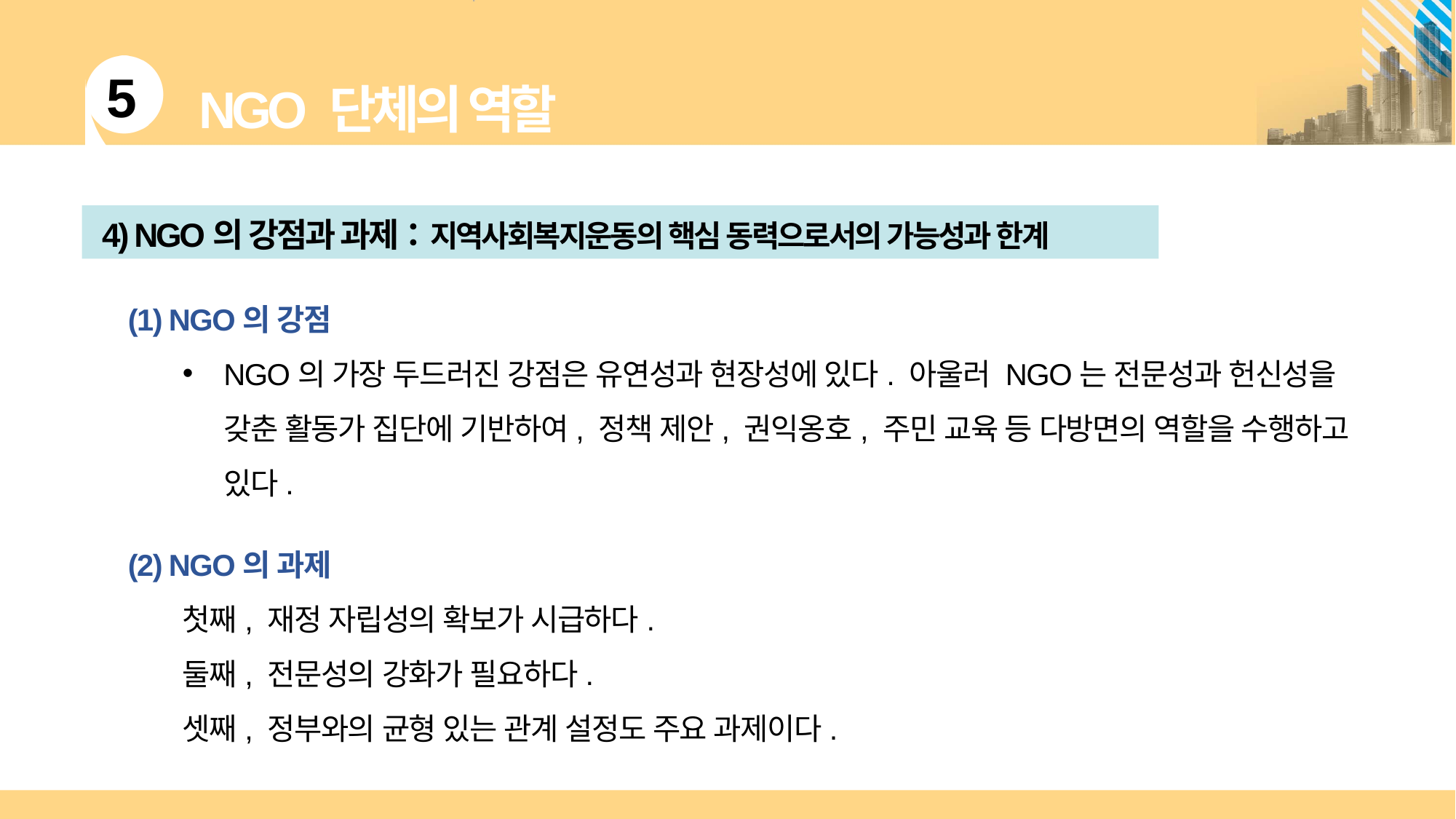

4) NGO의 강점과 과제：지역사회복지운동의 핵심 동력으로서의 가능성과 한계
(1) NGO의 강점
NGO의 가장 두드러진 강점은 유연성과 현장성에 있다. 아울러 NGO는 전문성과 헌신성을 갖춘 활동가 집단에 기반하여, 정책 제안, 권익옹호, 주민 교육 등 다방면의 역할을 수행하고 있다.
(2) NGO의 과제
첫째, 재정 자립성의 확보가 시급하다.
둘째, 전문성의 강화가 필요하다.
셋째, 정부와의 균형 있는 관계 설정도 주요 과제이다.